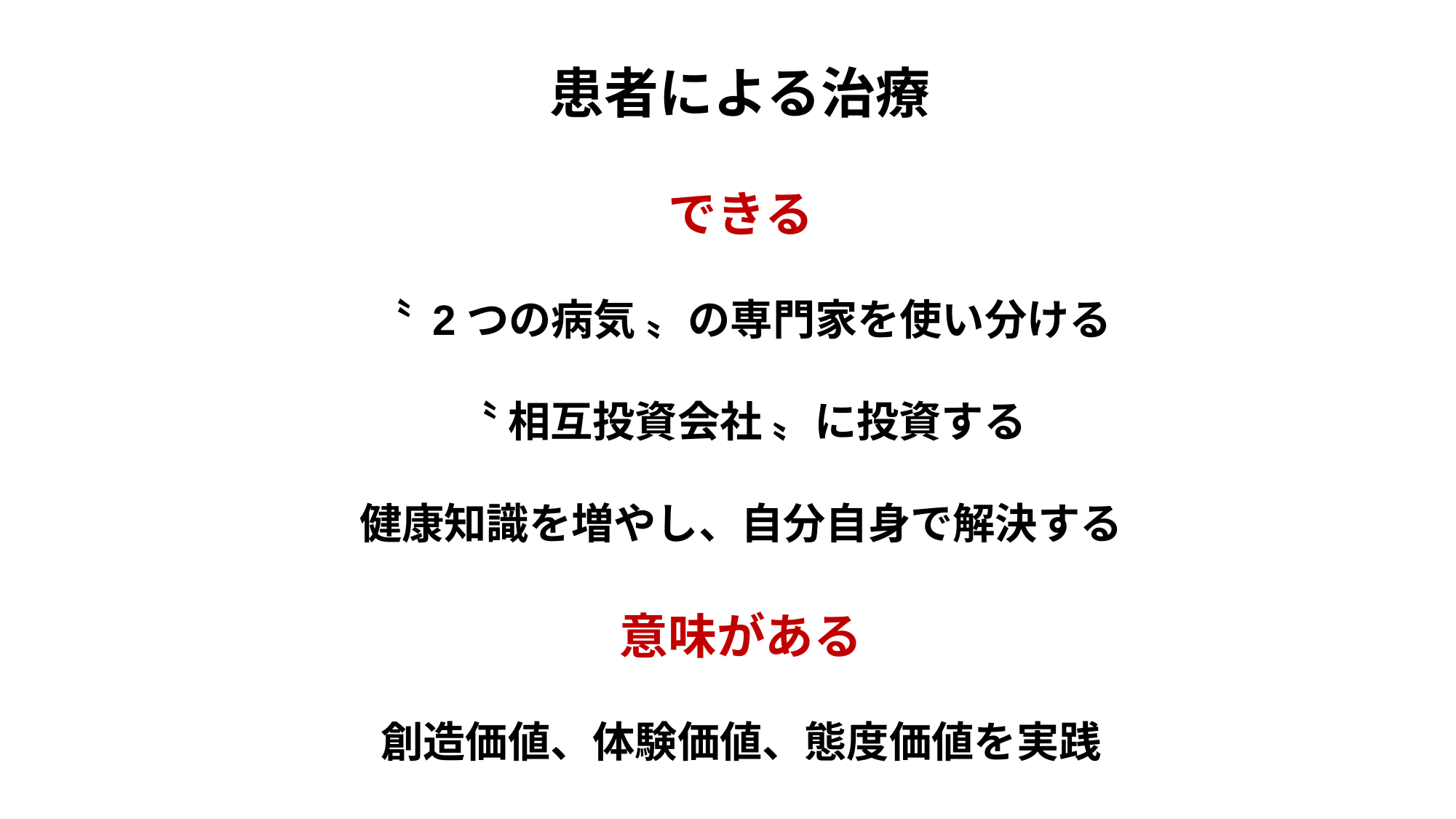

患者による治療
できる
〝 2つの病気 〟の専門家を使い分ける
〝 相互投資会社 〟に投資する
健康知識を増やし、自分自身で解決する
意味がある
創造価値、体験価値、態度価値を実践